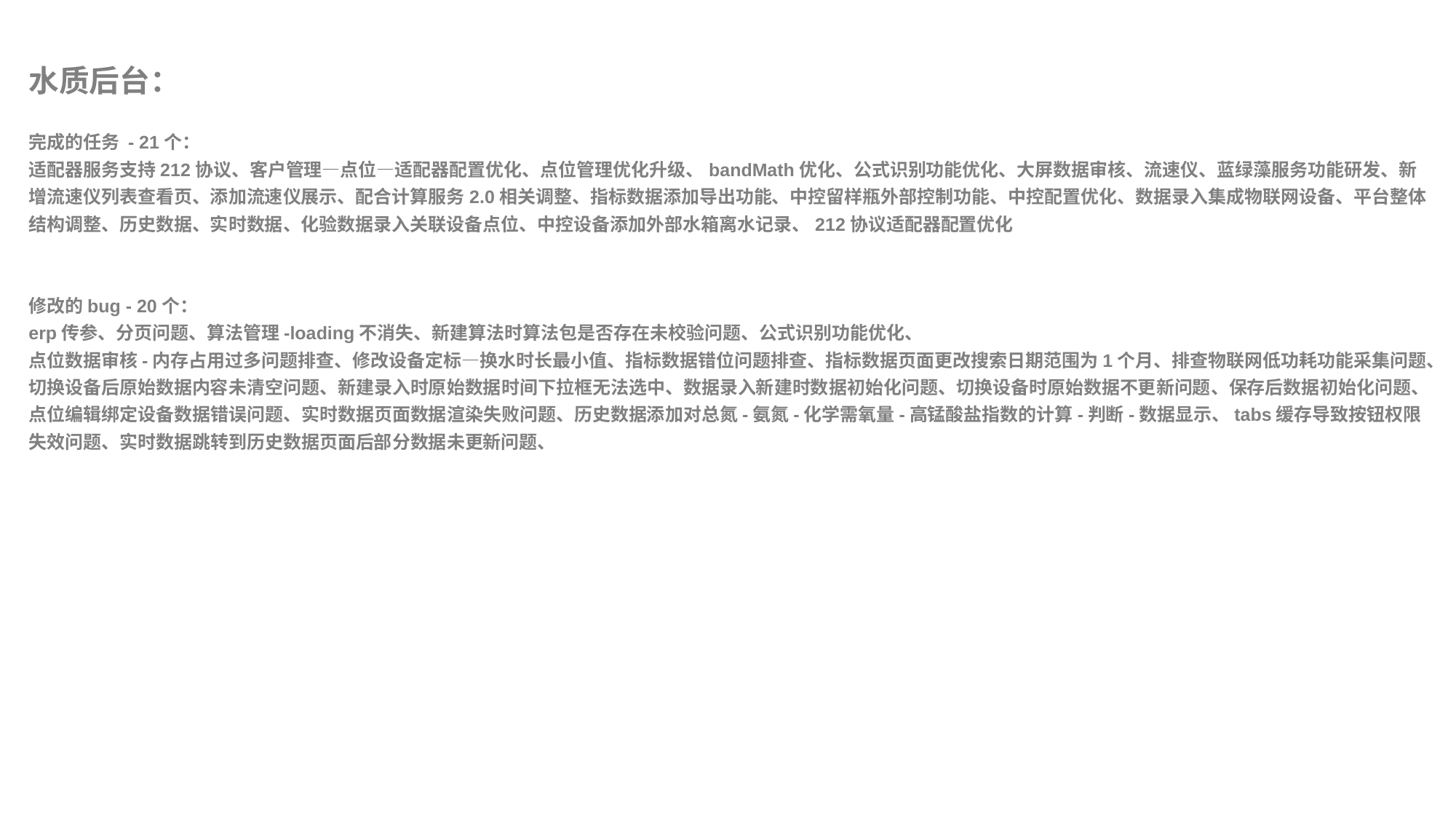

水质后台：

完成的任务 - 21个：
适配器服务支持212协议、客户管理—点位—适配器配置优化、点位管理优化升级、bandMath优化、公式识别功能优化、大屏数据审核、流速仪、蓝绿藻服务功能研发、新增流速仪列表查看页、添加流速仪展示、配合计算服务2.0相关调整、指标数据添加导出功能、中控留样瓶外部控制功能、中控配置优化、数据录入集成物联网设备、平台整体结构调整、历史数据、实时数据、化验数据录入关联设备点位、中控设备添加外部水箱离水记录、212协议适配器配置优化

修改的bug - 20个：
erp传参、分页问题、算法管理-loading不消失、新建算法时算法包是否存在未校验问题、公式识别功能优化、
点位数据审核-内存占用过多问题排查、修改设备定标—换水时长最小值、指标数据错位问题排查、指标数据页面更改搜索日期范围为1个月、排查物联网低功耗功能采集问题、
切换设备后原始数据内容未清空问题、新建录入时原始数据时间下拉框无法选中、数据录入新建时数据初始化问题、切换设备时原始数据不更新问题、保存后数据初始化问题、
点位编辑绑定设备数据错误问题、实时数据页面数据渲染失败问题、历史数据添加对总氮-氨氮-化学需氧量-高锰酸盐指数的计算-判断-数据显示、tabs缓存导致按钮权限失效问题、实时数据跳转到历史数据页面后部分数据未更新问题、